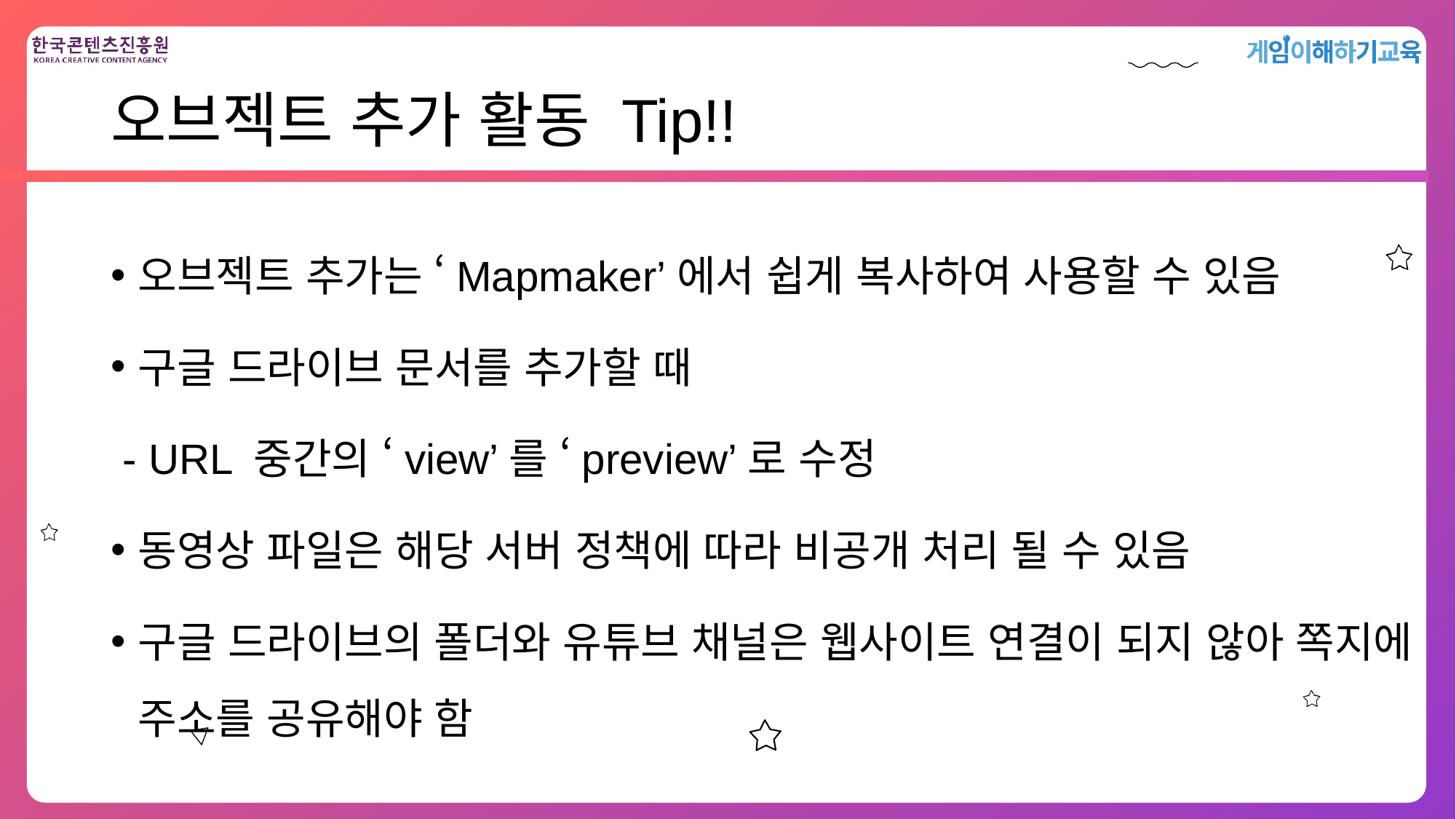

# 오브젝트 추가 활동 Tip!!
오브젝트 추가는 ‘Mapmaker’에서 쉽게 복사하여 사용할 수 있음
구글 드라이브 문서를 추가할 때
 - URL 중간의 ‘view’를 ‘preview’로 수정
동영상 파일은 해당 서버 정책에 따라 비공개 처리 될 수 있음
구글 드라이브의 폴더와 유튜브 채널은 웹사이트 연결이 되지 않아 쪽지에 주소를 공유해야 함